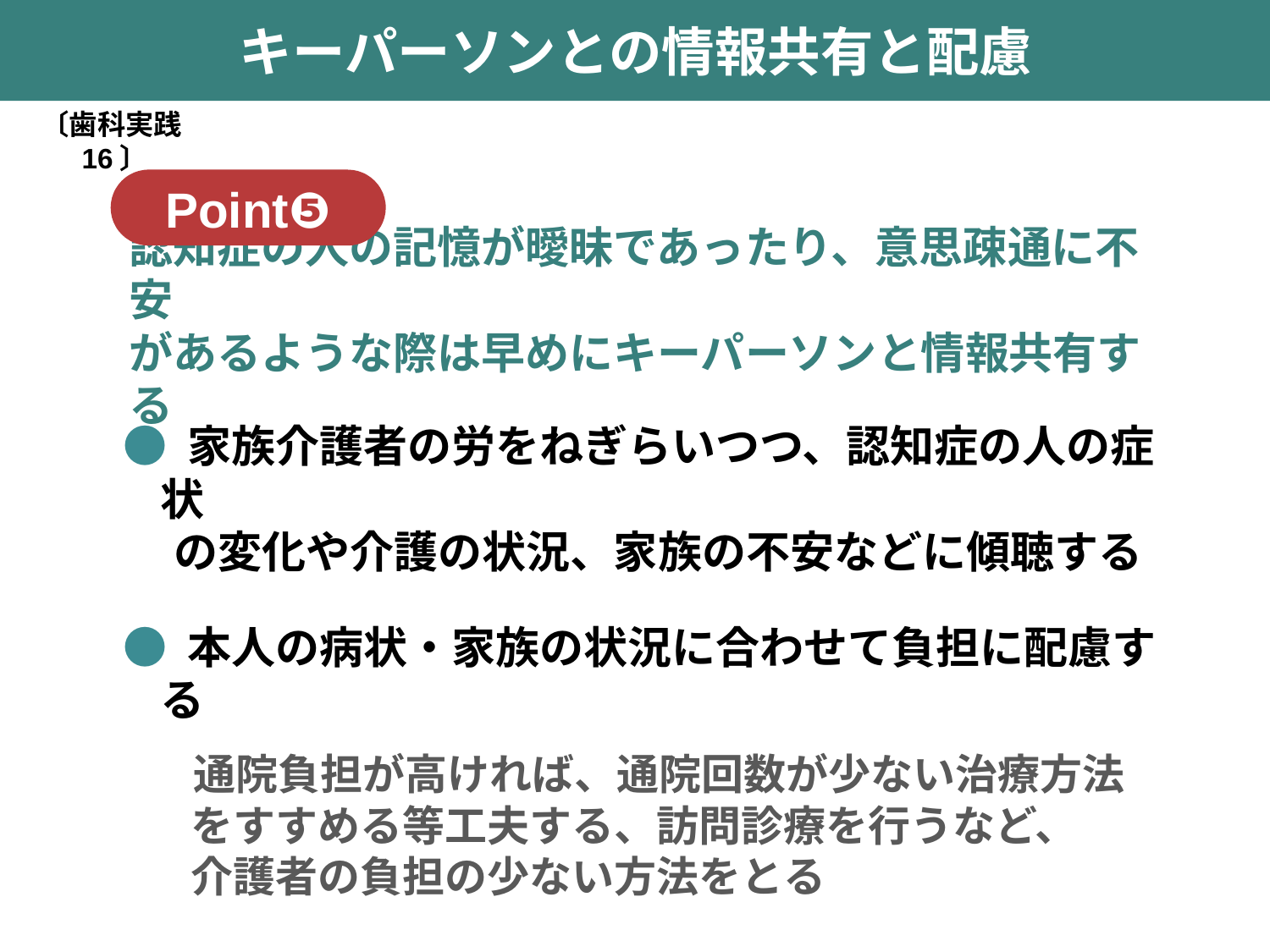

キーパーソンとの情報共有と配慮
〔歯科実践16〕
Point❺
認知症の人の記憶が曖昧であったり、意思疎通に不安
があるような際は早めにキーパーソンと情報共有する
● 家族介護者の労をねぎらいつつ、認知症の人の症状
    の変化や介護の状況、家族の不安などに傾聴する
● 本人の病状・家族の状況に合わせて負担に配慮する
      通院負担が高ければ、通院回数が少ない治療方法
      をすすめる等工夫する、訪問診療を行うなど、
      介護者の負担の少ない方法をとる